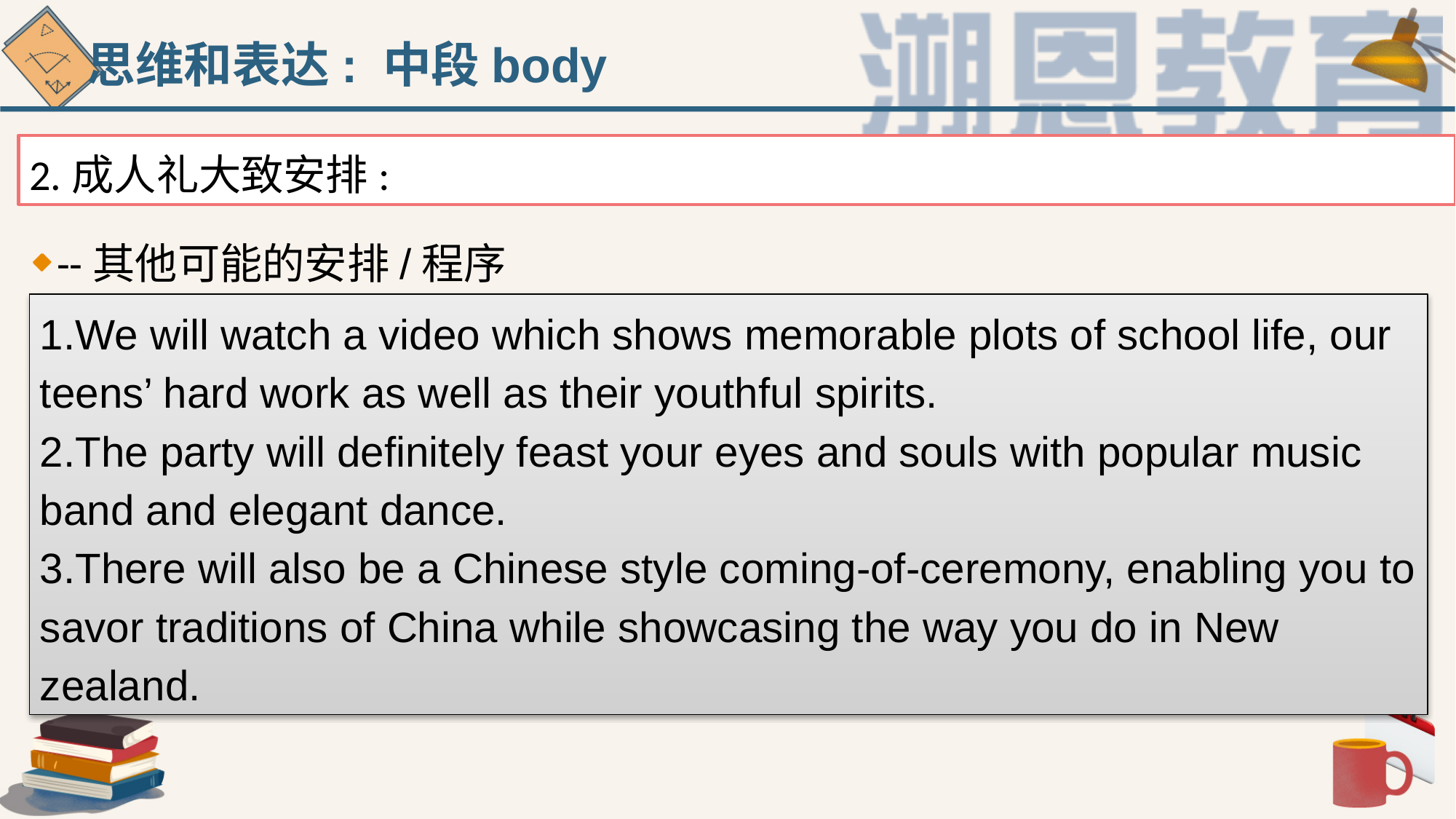

思维和表达: 中段body

2.成人礼大致安排:
--其他可能的安排/程序

1.We will watch a video which shows memorable plots of school life, our teens’ hard work as well as their youthful spirits.
2.The party will definitely feast your eyes and souls with popular music band and elegant dance.
3.There will also be a Chinese style coming-of-ceremony, enabling you to savor traditions of China while showcasing the way you do in New zealand.